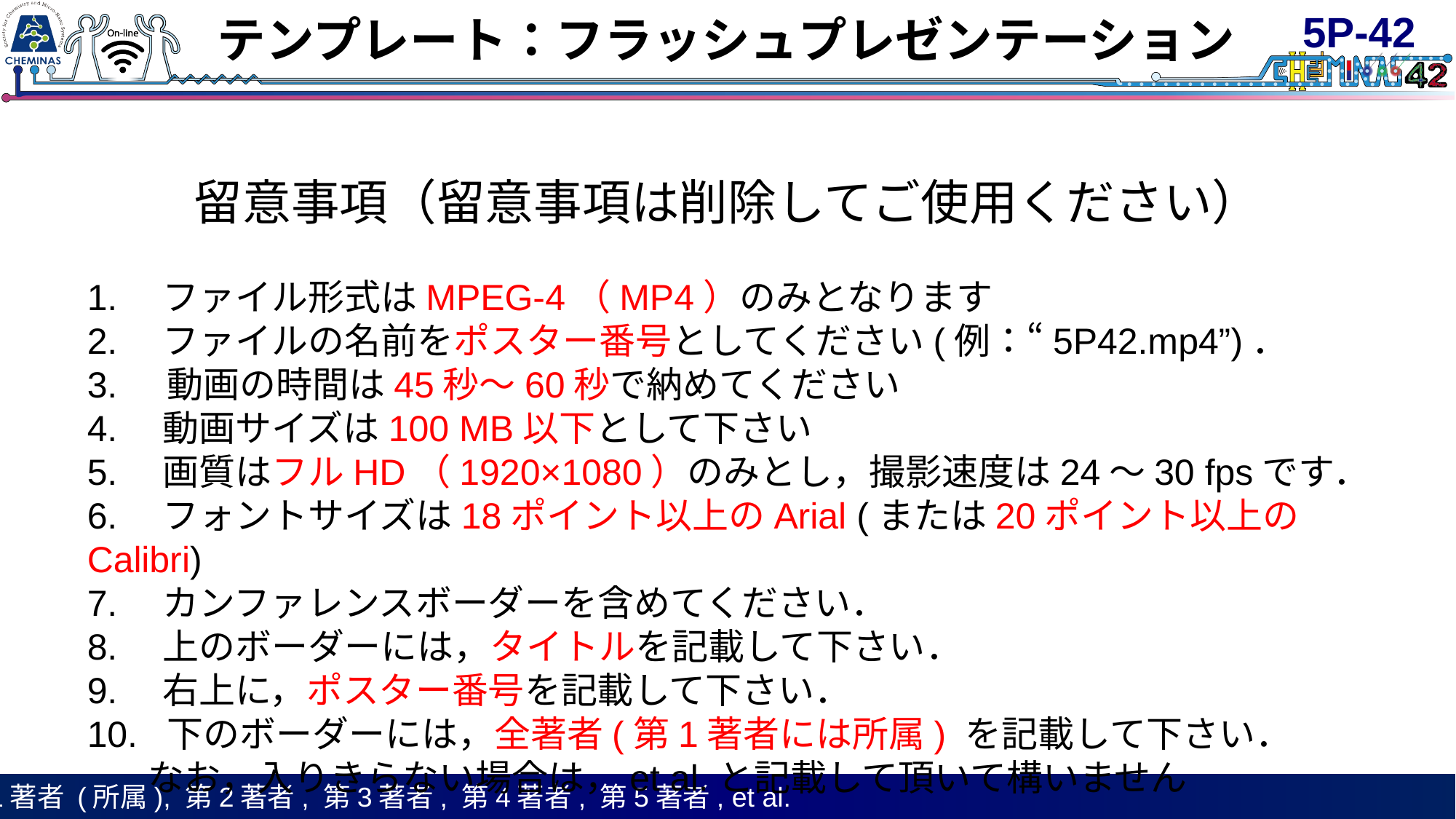

テンプレート：フラッシュプレゼンテーション
留意事項（留意事項は削除してご使用ください）

1.　ファイル形式はMPEG-4（MP4）のみとなります
2.　ファイルの名前をポスター番号としてください(例：“5P42.mp4”)．
3.    動画の時間は45秒～60秒で納めてください
4.　動画サイズは100 MB以下として下さい
5.　画質はフルHD（1920×1080）のみとし，撮影速度は24～30 fpsです．
6.　フォントサイズは18ポイント以上のArial (または20ポイント以上のCalibri)
7.　カンファレンスボーダーを含めてください．
8.　上のボーダーには，タイトルを記載して下さい．
9.　右上に，ポスター番号を記載して下さい．
10.  下のボーダーには，全著者(第1著者には所属) を記載して下さい．
　   なお，入りきらない場合は，et al.と記載して頂いて構いません